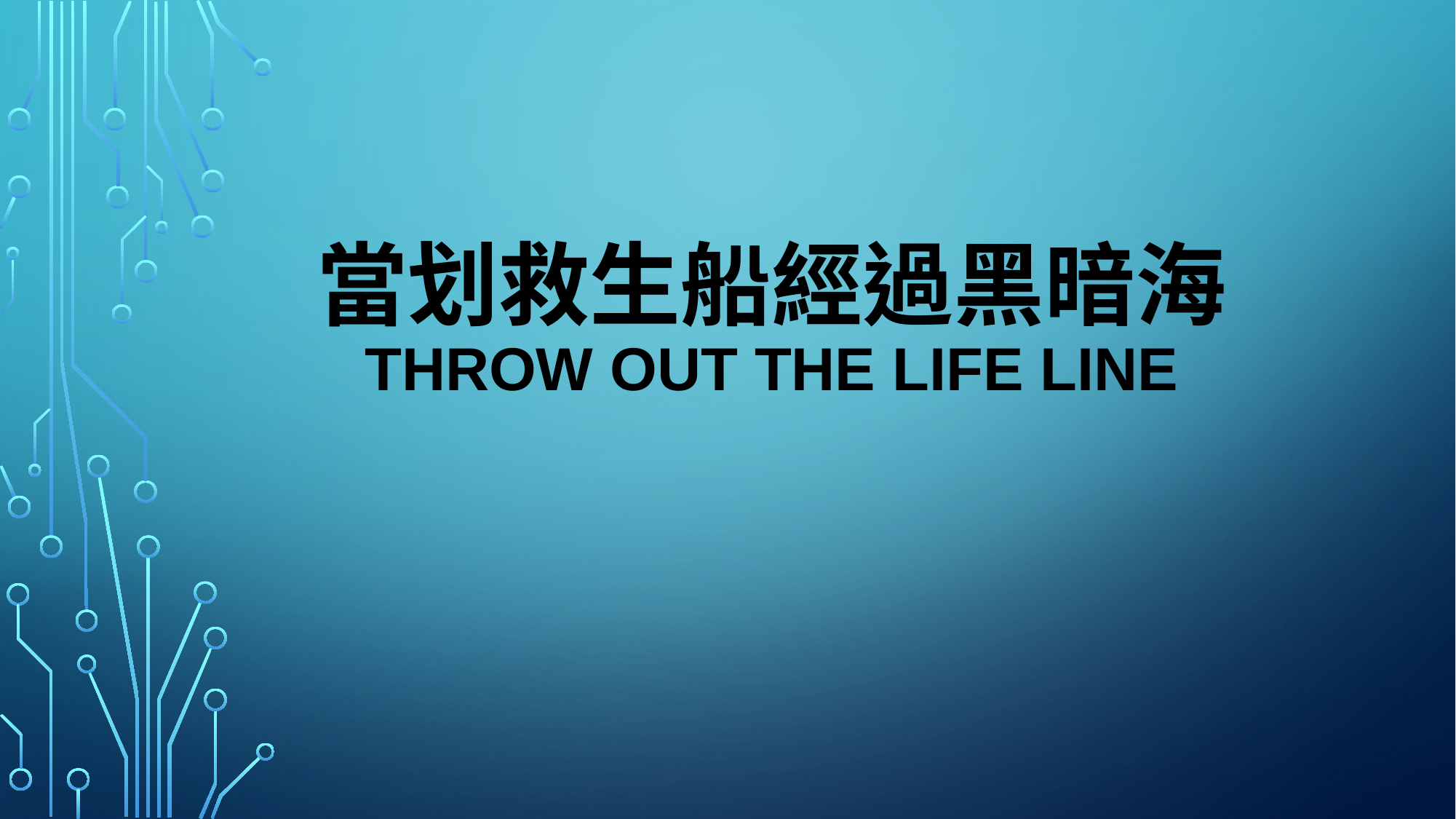

# 當划救生船經過黑暗海 throw out the life line